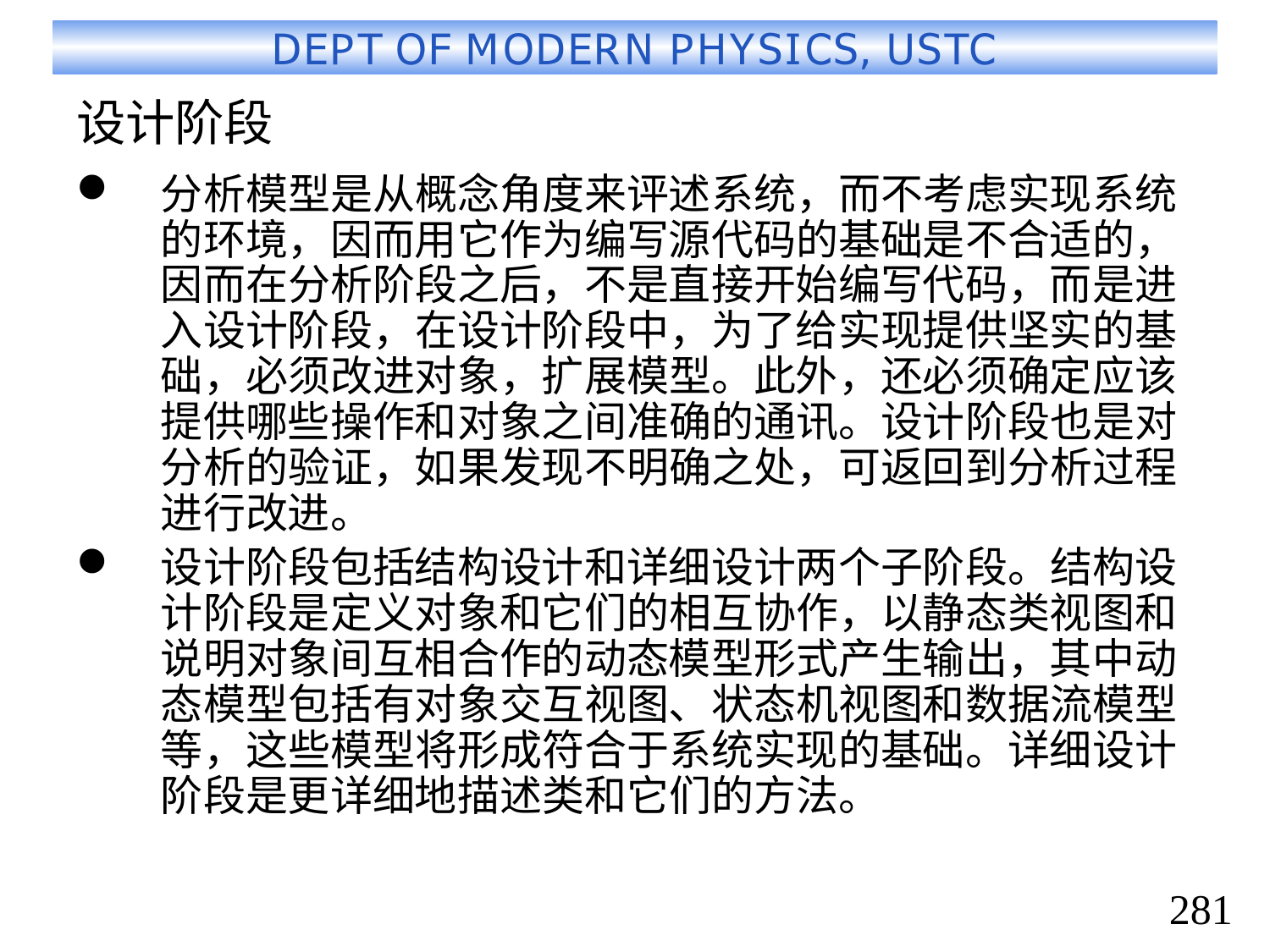

# 设计阶段
分析模型是从概念角度来评述系统，而不考虑实现系统的环境，因而用它作为编写源代码的基础是不合适的，因而在分析阶段之后，不是直接开始编写代码，而是进入设计阶段，在设计阶段中，为了给实现提供坚实的基础，必须改进对象，扩展模型。此外，还必须确定应该提供哪些操作和对象之间准确的通讯。设计阶段也是对分析的验证，如果发现不明确之处，可返回到分析过程进行改进。
设计阶段包括结构设计和详细设计两个子阶段。结构设计阶段是定义对象和它们的相互协作，以静态类视图和说明对象间互相合作的动态模型形式产生输出，其中动态模型包括有对象交互视图、状态机视图和数据流模型等，这些模型将形成符合于系统实现的基础。详细设计阶段是更详细地描述类和它们的方法。